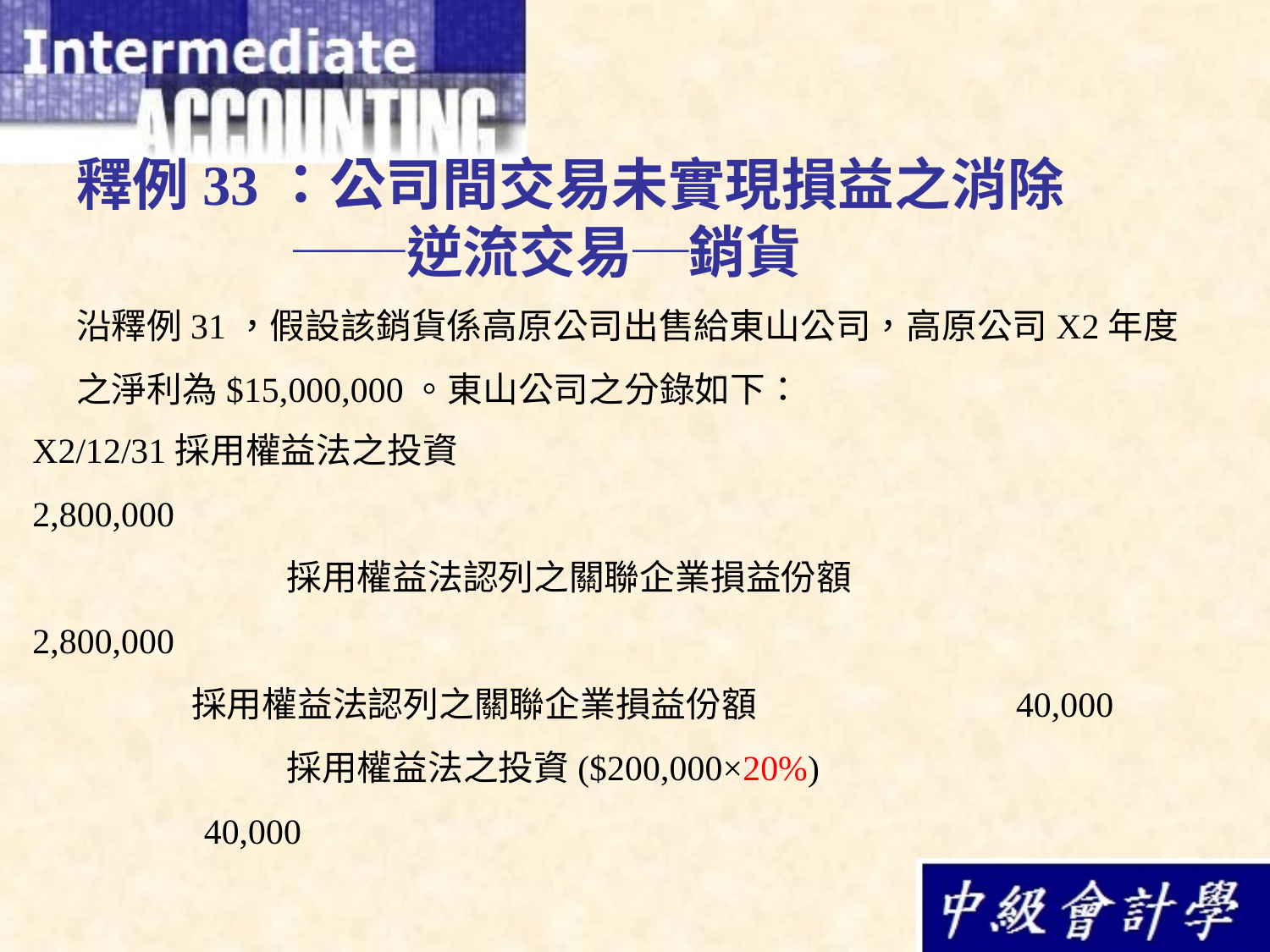

# 釋例33：公司間交易未實現損益之消除 ──逆流交易─銷貨
沿釋例31，假設該銷貨係高原公司出售給東山公司，高原公司X2年度之淨利為$15,000,000。東山公司之分錄如下：
X2/12/31採用權益法之投資					      2,800,000
		採用權益法認列之關聯企業損益份額			2,800,000
	   採用權益法認列之關聯企業損益份額		           40,000
		採用權益法之投資($200,000×20%)	 			     40,000